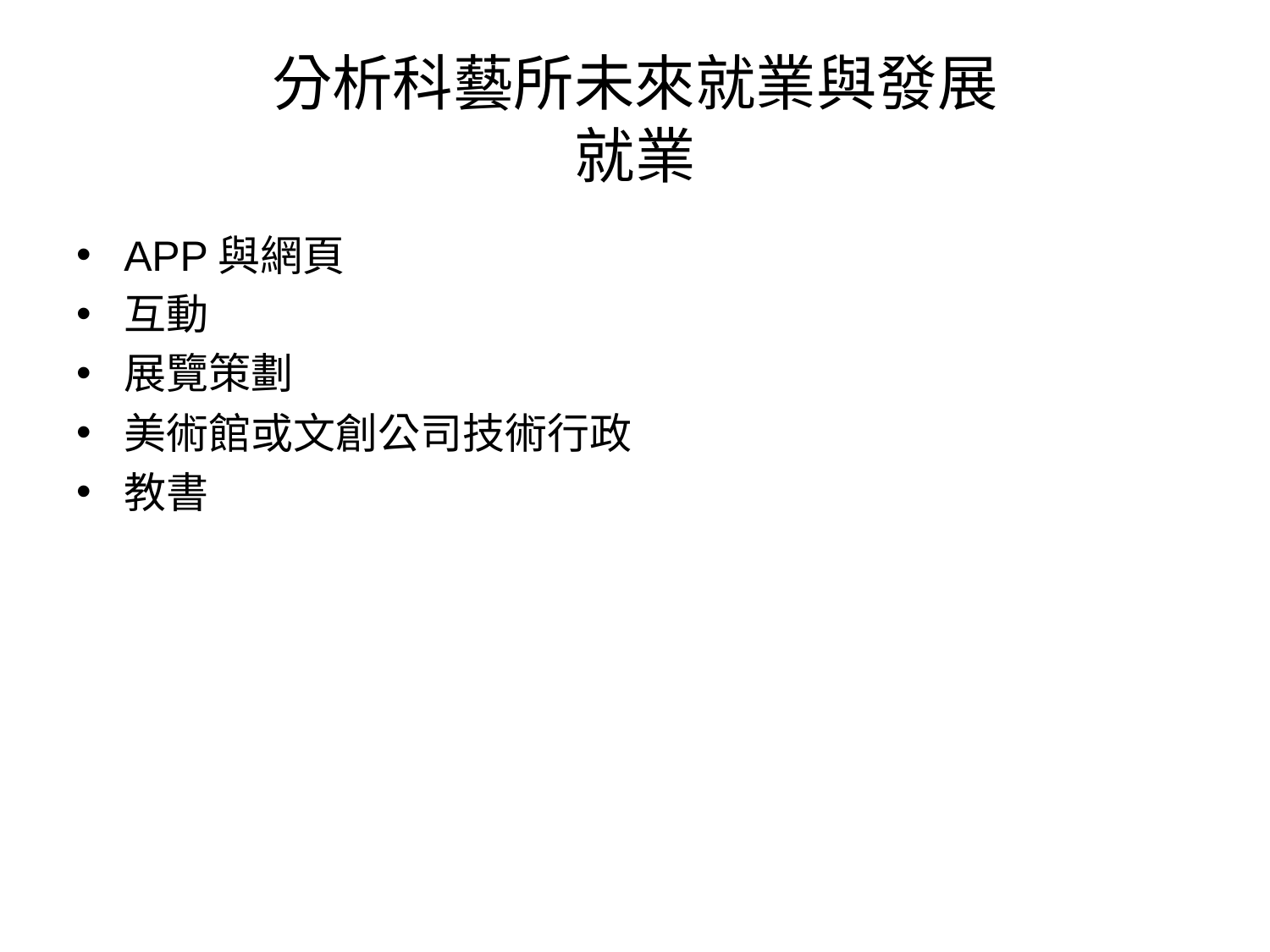

# 分析科藝所未來就業與發展 就業
APP與網頁
互動
展覽策劃
美術館或文創公司技術行政
教書